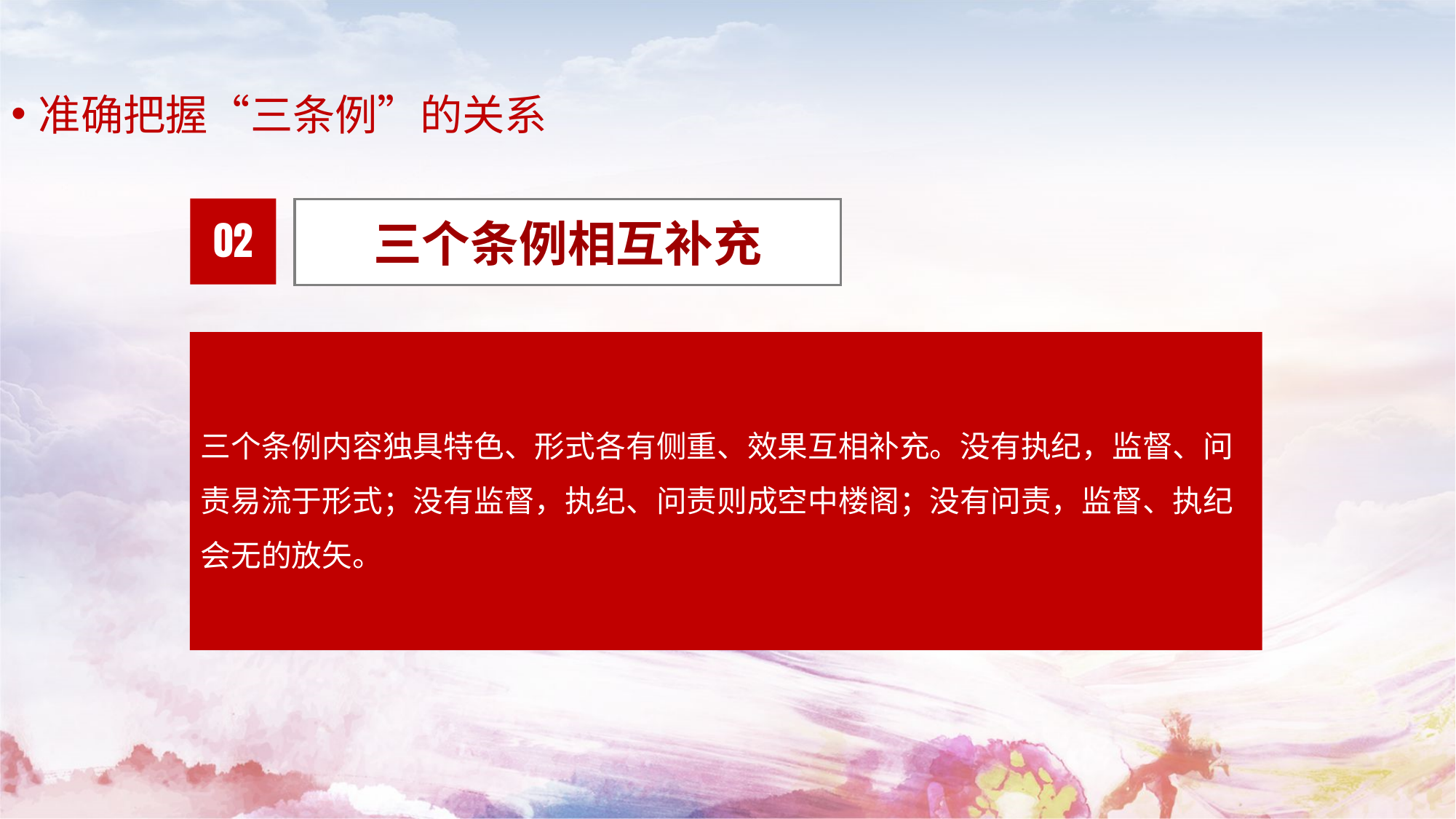

准确把握“三条例”的关系

02
三个条例相互补充
三个条例内容独具特色、形式各有侧重、效果互相补充。没有执纪，监督、问责易流于形式；没有监督，执纪、问责则成空中楼阁；没有问责，监督、执纪会无的放矢。